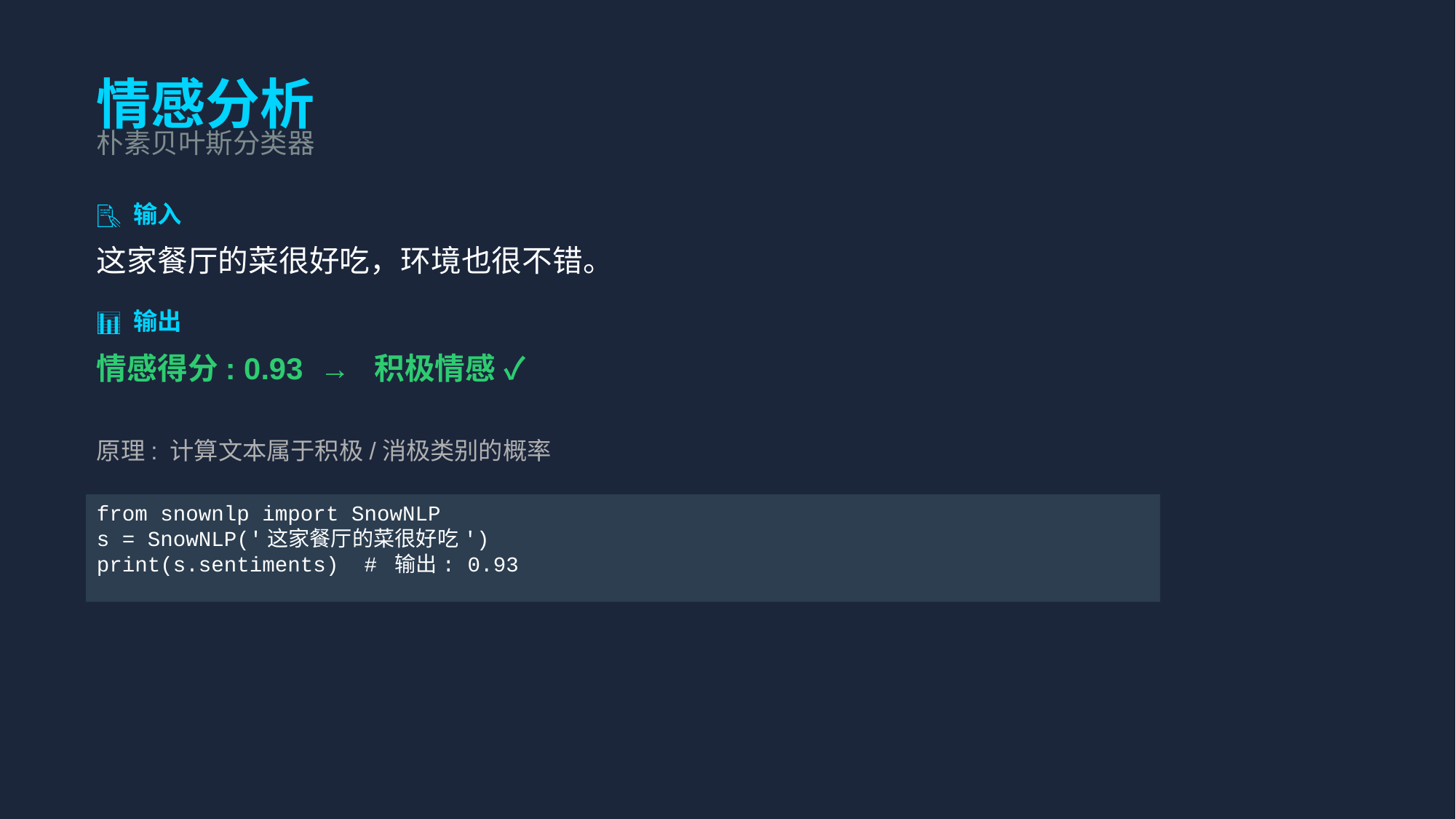

情感分析
朴素贝叶斯分类器
📝 输入
这家餐厅的菜很好吃，环境也很不错。
📊 输出
情感得分: 0.93  →  积极情感 ✓
原理: 计算文本属于积极/消极类别的概率
from snownlp import SnowNLP
s = SnowNLP('这家餐厅的菜很好吃')
print(s.sentiments)  # 输出: 0.93